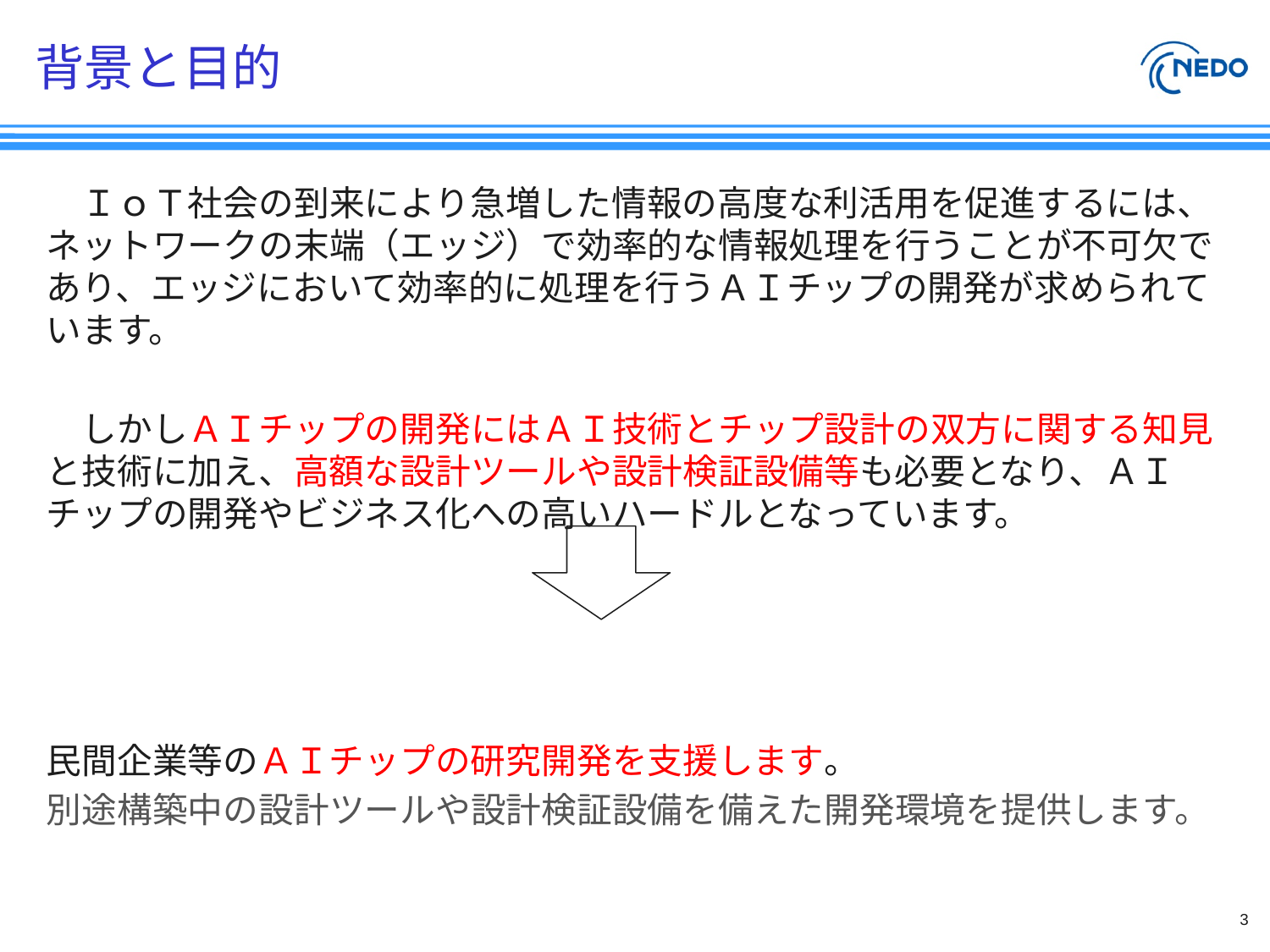

# 背景と目的
　ＩｏＴ社会の到来により急増した情報の高度な利活用を促進するには、ネットワークの末端（エッジ）で効率的な情報処理を行うことが不可欠であり、エッジにおいて効率的に処理を行うＡＩチップの開発が求められています。

　しかしＡＩチップの開発にはＡＩ技術とチップ設計の双方に関する知見と技術に加え、高額な設計ツールや設計検証設備等も必要となり、ＡＩチップの開発やビジネス化への高いハードルとなっています。

民間企業等のＡＩチップの研究開発を支援します。
別途構築中の設計ツールや設計検証設備を備えた開発環境を提供します。

3